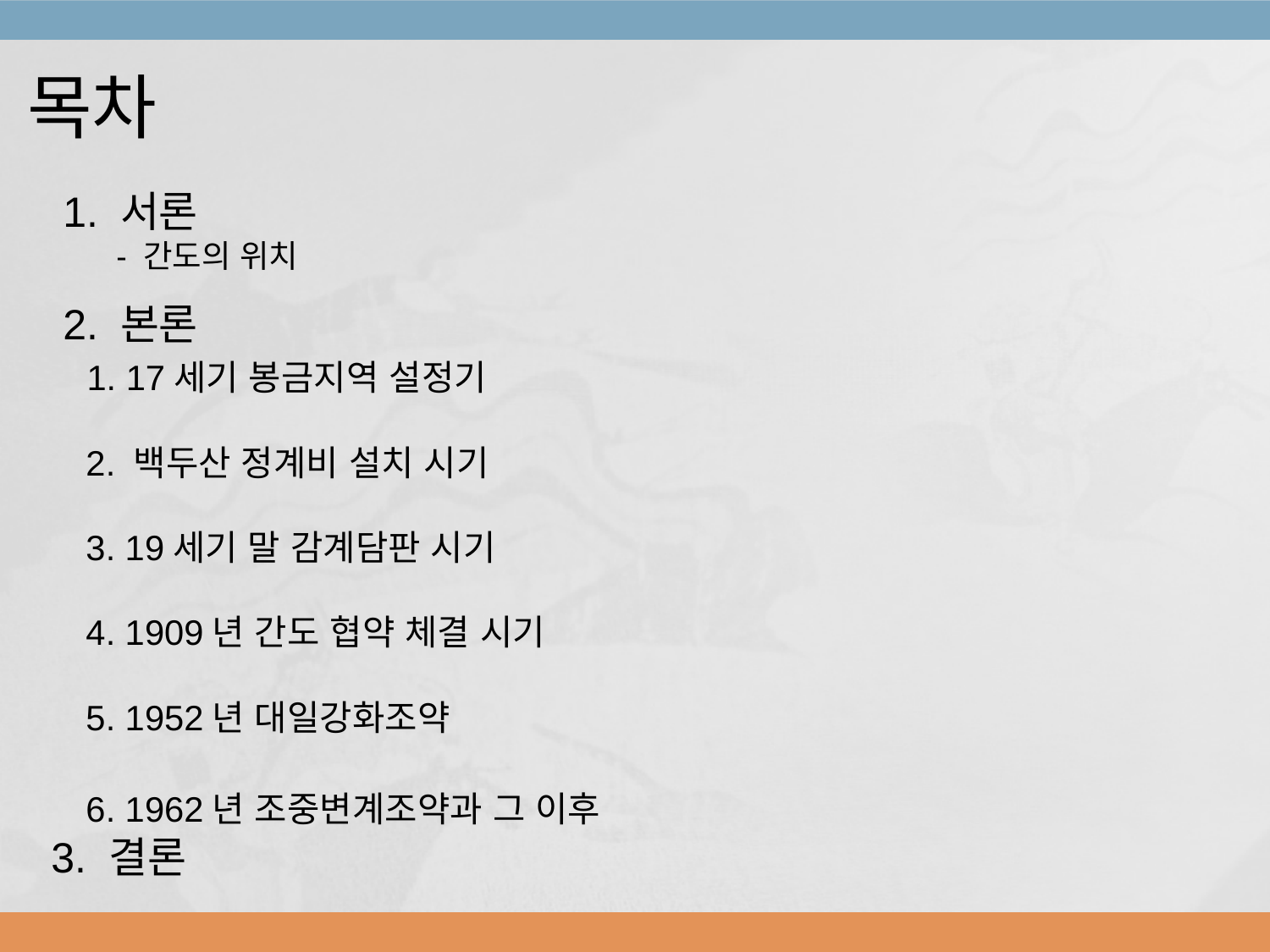

목차

   1. 서론
          - 간도의 위치

   2. 본론
     1. 17세기 봉금지역 설정기

      2. 백두산 정계비 설치 시기

      3. 19세기 말 감계담판 시기

      4. 1909년 간도 협약 체결 시기

      5. 1952년 대일강화조약

      6. 1962년 조중변계조약과 그 이후
  3. 결론